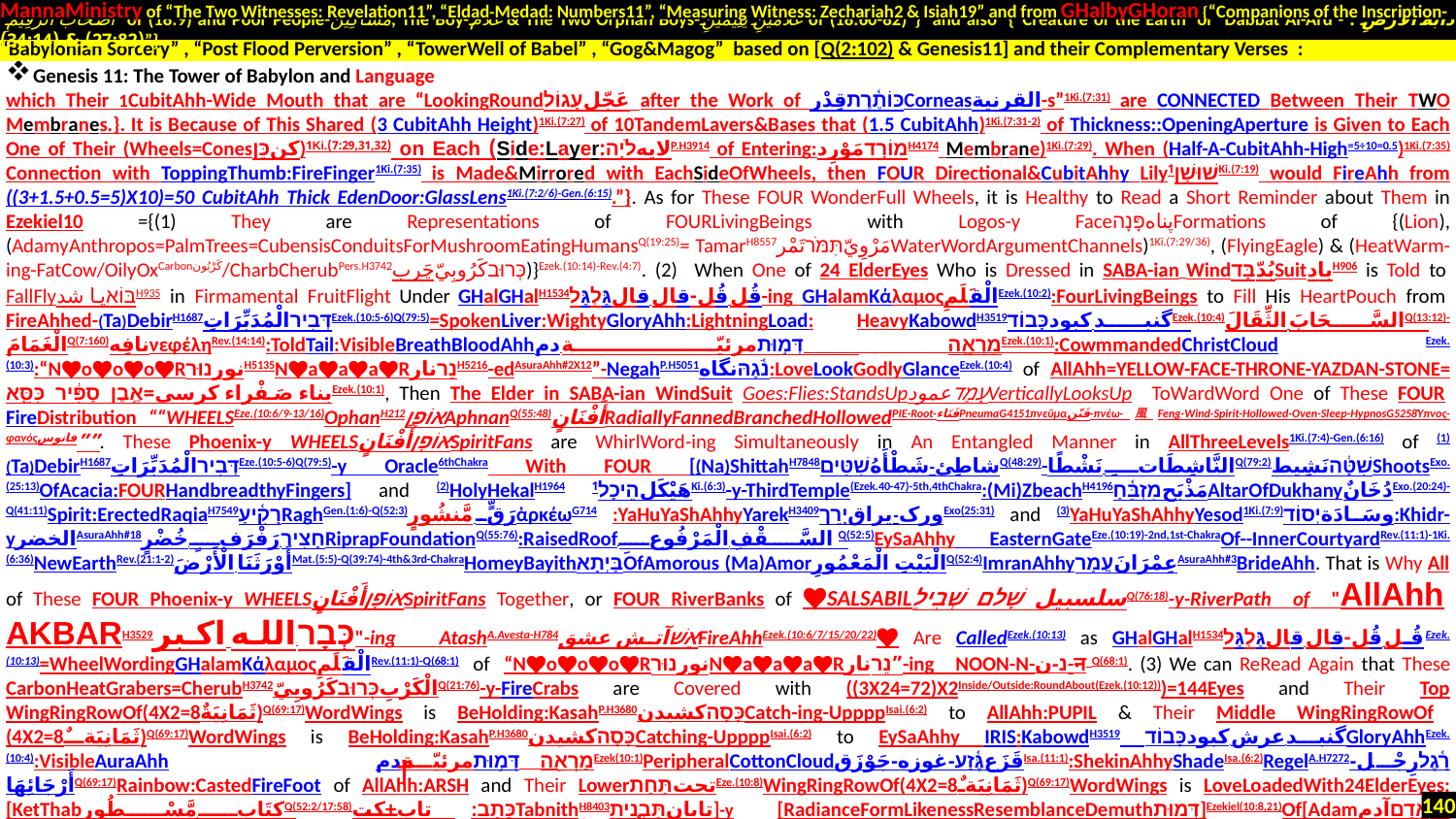

MannaMinistry of “The Two Witnesses: Revelation11”, “Eldad-Medad: Numbers11”, “Measuring Witness: Zechariah2 & Isiah19” and from GHalbyGHoran {“Companions of the Inscription-
 أَصْحَابَ الرَّقِيمِ  of (18:9) and Poor People-مَسَاكِينَ, The Boy-غُلَامُ & The Two Orphan Boys-غُلَامَيْنِ يَتِيمَيْنِ of (18:60-82)”}  and also  {“Creature of the Earth  or  Dabbat Al-Ard - دَابَّةُ الْأَرْضِ : (27:82) & (34:14)”}

Genesis 11: The Tower of Babylon and Language
which Their 1CubitAhh-Wide Mouth that are “LookingRoundعَجّلעָגוֹל after the Work of כּוֹתֶ֫רֶתقِدْرCorneasالقرنية-s”1Ki.(7:31) are CONNECTED Between Their TWO Membranes.}. It is Because of This Shared (3 CubitAhh Height)1Ki.(7:27) of 10TandemLavers&Bases that (1.5 CubitAhh)1Ki.(7:31-2) of Thickness::OpeningAperture is Given to Each One of Their (Wheels=Conesکنכֵּן)1Ki.(7:29,31,32) on Each (Side:Layer:لایهלֹיָהP.H3914 of Entering:מוֹרָדمَوْرِدH4174 Membrane)1Ki.(7:29). When (Half-A-CubitAhh-High=5÷10=0.5)1Ki.(7:35) Connection with ToppingThumb:FireFinger1Ki.(7:35) is Made&Mirrored with EachSideOfWheels, then FOUR Directional&CubitAhhy Lilyשׁוּשַׁן1Ki.(7:19) would FireAhh from ((3+1.5+0.5=5)X10)=50 CubitAhh Thick EdenDoor:GlassLens1Ki.(7:2/6)-Gen.(6:15).”}. As for These FOUR WonderFull Wheels, it is Healthy to Read a Short Reminder about Them in Ezekiel10 ={(1) They are Representations of FOURLivingBeings with Logos-y FaceپناهפָּנָהFormations of {(Lion), (AdamyAnthropos=PalmTrees=CubensisConduitsForMushroomEatingHumansQ(19:25)= TamarH8557مَرْوِيّתִּמֹּרتَمْرWaterWordArgumentChannels)1Ki.(7:29/36), (FlyingEagle) & (HeatWarm-ing-FatCow/OilyOxCarbonكَرْبُون/CharbCherubPers.H3742چَربכְּרוּבكَرُوبِيّ)}Ezek.(10:14)-Rev.(4:7). (2)  When One of 24 ElderEyes Who is Dressed in SABA-ian WindبُدّבָּדSuitبادH906 is Told to FallFlyבּוֹאپا شدH935 in Firmamental FruitFlight Under GHalGHalH1534قُل قُل-قال قالגַּלְגַּל-ing GHalamΚάλαμοςالْقَلَمِEzek.(10:2):FourLivingBeings to Fill His HeartPouch from FireAhhed-(Ta)DebirH1687דְּבִירالْمُدَبِّرَاتِEzek.(10:5-6)Q(79:5)=SpokenLiver:WightyGloryAhh:LightningLoad: HeavyKabowdH3519گنبد کبودכָּבוֹדEzek.(10:4)السَّحَابَ الثِّقَالَQ(13:12)-الْغَمَامَQ(7:160)نافِهνεφέληRev.(14:14):ToldTail:VisibleBreathBloodAhhמַרְאֵ֖ה דְּמ֣וּתمرئيّة دمEzek.(10:1):CowmmandedChristCloud Ezek.(10:3):“N♥o♥o♥o♥RنورנוּרH5135N♥a♥a♥a♥RנֵרنارH5216-edAsuraAhh#2X12”-NegahP.H5051נֹ֫גַהּنگاه:LoveLookGodlyGlanceEzek.(10:4) of AllAhh=YELLOW-FACE-THRONE-YAZDAN-STONE= بناء‌ صَفْراء‌ کرسی=אֶ֣בֶן סַפִּ֔יר כִּסֵּ֑אEzek.(10:1), Then The Elder in SABA-ian WindSuit Goes:Flies:StandsUpעָמַדعمودVerticallyLooksUp  ToWardWord One of These FOUR FireDistribution ““WHEELSEze.(10:6/9-13/16)OphanH212אוֹפָןAphnanQ(55:48)أَفْنَانٍRadiallyFannedBranchedHollowedPIE-Root-فَنَاءPneumaG4151πνεῦμαفَنّن-πνέω-風Feng-Wind-Spirit-Hollowed-Oven-Sleep-HypnosG5258Ὕπνος-φανόςفانوس””. These Phoenix-y WHEELSאוֹפָןأَفْنَانٍSpiritFans are WhirlWord-ing Simultaneously in An Entangled Manner in AllThreeLevels1Ki.(7:4)-Gen.(6:16) of (1)(Ta)DebirH1687דְּבִירالْمُدَبِّرَاتِEze.(10:5-6)Q(79:5)-y Oracle6thChakra With FOUR [(Na)ShittahH7848شاطِئ-شَطْأَهُשִׁטִּיםQ(48:29)-النَّاشِطَاتِ نَشْطًاQ(79:2)שִׁטָּ֔הنَشِيطShootsExo.(25:13)OfAcacia:FOURHandbreadthyFingers] and (2)HolyHekalH1964 هَيْكَلהֵיכָל1Ki.(6:3)-y-ThirdTemple(Ezek.40-47)-5th,4thChakra:(Mi)ZbeachH4196مَذْبَحמִזְבֵּ֫חַAltarOfDukhanyدُخَانٌExo.(20:24)-Q(41:11)Spirit:ErectedRaqiaH7549רָקִ֫יעַRaghGen.(1:6)-Q(52:3)رَقٍّ مَّنشُورٍἀρκέωG714 :YaHuYaShAhhyYarekH3409ورک-یراقיָרֵךExo(25:31) and (3)YaHuYaShAhhyYesod1Ki.(7:9)وسَادَةיְסוֹד:Khidr-yالخضر‎AsuraAhh#18חָצִיר.رَفْرَفٍ خُضْرٍRiprapFoundationQ(55:76):RaisedRoof.السَّقْفِ الْمَرْفُوعِ Q(52:5)EySaAhhy EasternGateEze.(10:19)-2nd,1st-ChakraOf--InnerCourtyardRev.(11:1)-1Ki.(6:36)NewEarthRev.(21:1-2)أَوْرَثَنَا الْأَرْضَMat.(5:5)-Q(39:74)-4th&3rd-ChakraHomeyBayithבַּיְתָאOfAmorous (Ma)Amorالْبَيْتِ الْمَعْمُورِQ(52:4)ImranAhhyعِمْرَانَעֲמַרAsuraAhh#3BrideAhh. That is Why All of These FOUR Phoenix-y WHEELSאוֹפָןأَفْنَانٍSpiritFans Together, or FOUR RiverBanks of ♥SALSABILسلسبيل שָׁלם שְׁבִילֵQ(76:18)-y-RiverPath  of  "AllAhh AKBARH3529כְּבָר-الله اکبر"-ing   AtashA.Avesta-H784אֵשׁآتش عشقFireAhhEzek.(10:6/7/15/20/22)♥ Are CalledEzek.(10:13) as GHalGHalH1534قُل قُل-قال قالגַּלְגַּלEzek.(10:13)=WheelWordingGHalamΚάλαμοςالْقَلَمِRev.(11:1)-Q(68:1)  of  “N♥o♥o♥o♥RنورנוּרN♥a♥a♥a♥Rנֵרنار”-ing   NOON-N-נ‬-ن-न Q(68:1). (3) We can ReRead Again that These CarbonHeatGrabers=CherubH3742الْكَرْبِכְּרוּבكَرُوبِيّQ(21:76)-y-FireCrabs are Covered with ((3X24=72)X2Inside/Outside:RoundAbout(Ezek.(10:12)))=144Eyes and Their Top WingRingRowOf(4X2=8ثَمَانِيَةٌ)Q(69:17)WordWings is BeHolding:KasahP.H3680כָּסָהکشیدنCatch-ing-UppppIsai.(6:2) to AllAhh:PUPIL & Their Middle WingRingRowOf (4X2=8ثَمَانِيَةٌ)Q(69:17)WordWings is BeHolding:KasahP.H3680כָּסָהکشیدنCatching-UppppIsai.(6:2) to EySaAhhy IRIS:KabowdH3519 گنبد عرش کبودכָּבוֹדGloryAhhEzek.(10:4):VisibleAuraAhh         מַרְאֵ֖ה דְּמ֣וּתمرئيّة دمEzek(10:1)PeripheralCottonCloudقَزَعגֶּ֫זַע-غوزه-جَوْزَقIsa.(11:1):ShekinAhhyShadeIsa.(6:2)RegelA.H7272רָ֫גֶלرِجْل-أَرْجَائِهَاQ(69:17)Rainbow:CastedFireFoot of AllAhh:ARSH and Their LowerتحتתַּחַתEze.(10:8)WingRingRowOf(4X2=8ثَمَانِيَةٌ)Q(69:17)WordWings is LoveLoadedWith24ElderEyes:[KetThabكِتَابٍ مَّسْطُورٍQ(52:2/17:58)כָּתַב:تابِ+كِتTabnithH8403تابانתַּבְנִית]-y [RadianceFormLikenessResemblanceDemuthדְּמוּת]Ezekiel(10:8,21)Of[Adamאָדָםآدم-y-YadיָדیدHandAhh]Ezekiel(10:8,21) Who are HoveringIsa.(6:2)UwphH5774عَوْف-עוּף:الْأُفُقِ الْأَعْلَىٰQ(53:7)-ing  at  TheMostHighHolyسدرة المنتهىCedarאָ֫רֶזأرزQ(53:14)----1Ki.(6:16)Horizon Ahhlong & Ahhround with (AllAhhTopRow=KISSEH3678כִּסֵּאEzek.(10:1)KURSIQ(2:255)كُرْسِيُّهُ هو=PUPIL-THRONE-ARSH-الْعَرْشערש=الْعَرْشِ الْكَرِيمِARSHQ(23:116):Jachin1Ki.(7:21),2Ch.(3:17)YakinH3199الْعَرْشِ مَكِينٍQ(81:20)-Making-ARSH and His EySaAhh-yMiddleRowIRISA.P.G2463ἶΡΙΣ عَرَضRev.(4:3)قوسקשתNimbusHalo
“Babylonian Sorcery” , “Post Flood Perversion” , “TowerWell of Babel” , “Gog&Magog”  based on [Q(2:102) & Genesis11] and their Complementary Verses  :
†
140